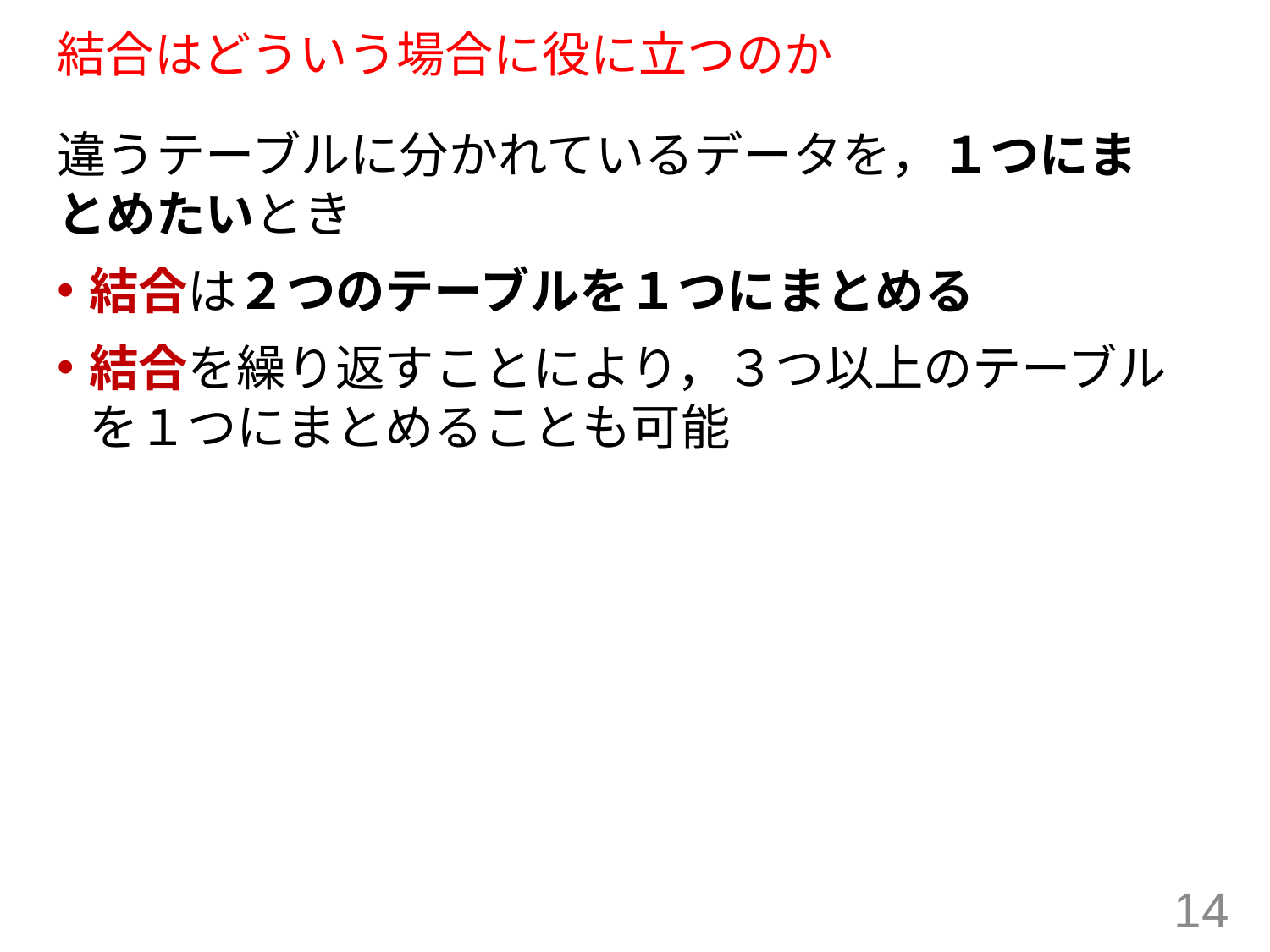

# 結合はどういう場合に役に立つのか
違うテーブルに分かれているデータを，１つにまとめたいとき
結合は２つのテーブルを１つにまとめる
結合を繰り返すことにより，３つ以上のテーブルを１つにまとめることも可能

14